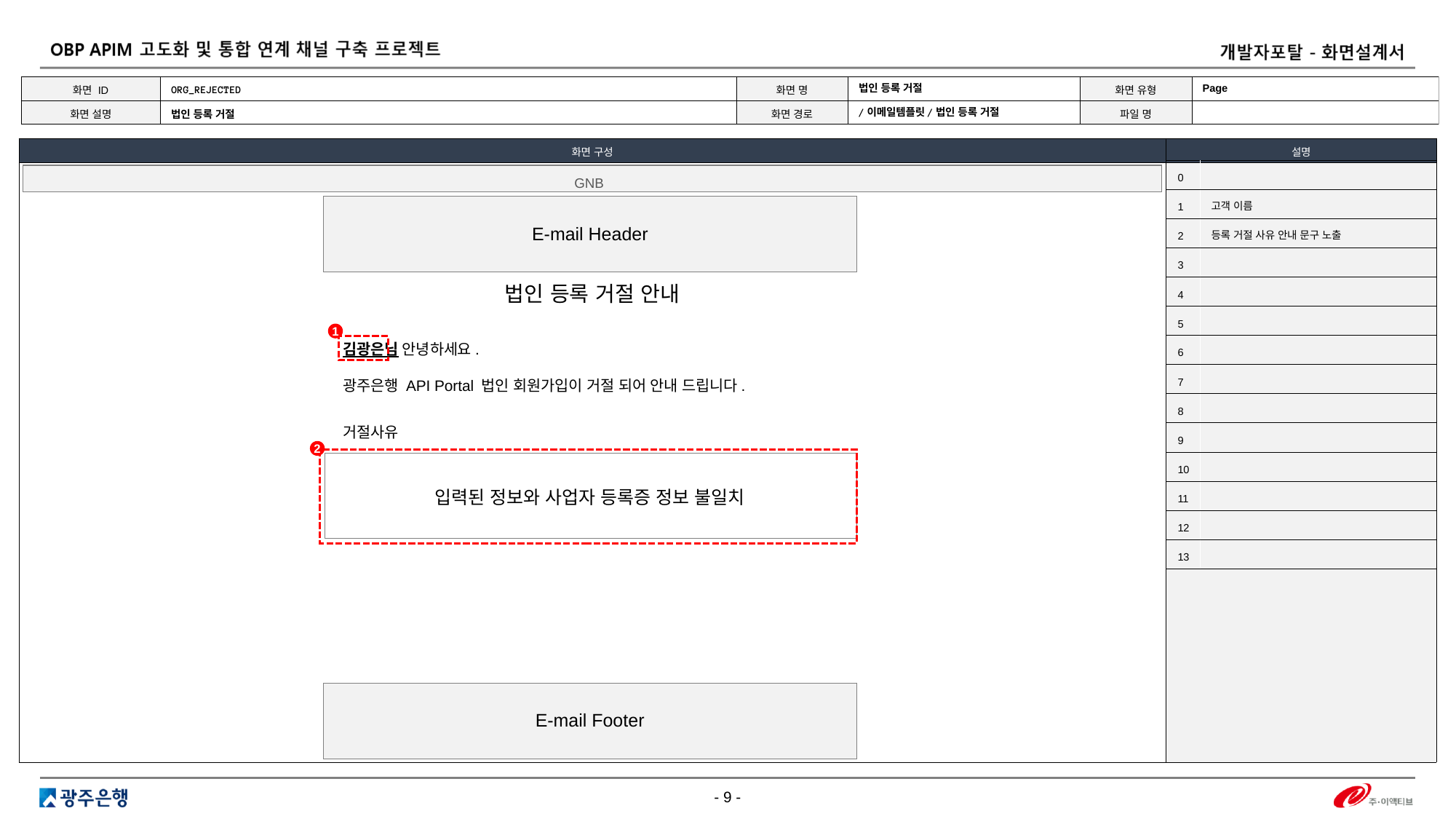

ORG_REJECTED
Page
법인 등록 거절
/이메일템플릿/법인 등록 거절

법인 등록 거절
| 0 |  |
| --- | --- |
| 1 | 고객 이름 |
| 2 | 등록 거절 사유 안내 문구 노출 |
| 3 |  |
| 4 |  |
| 5 |  |
| 6 |  |
| 7 |  |
| 8 |  |
| 9 |  |
| 10 |  |
| 11 |  |
| 12 |  |
| 13 |  |
GNB
| E-mail Header |
| --- |
법인 등록 거절 안내
1
김광은님 안녕하세요.

광주은행 API Portal 법인 회원가입이 거절 되어 안내 드립니다.

거절사유
2

입력된 정보와 사업자 등록증 정보 불일치
| E-mail Footer |
| --- |